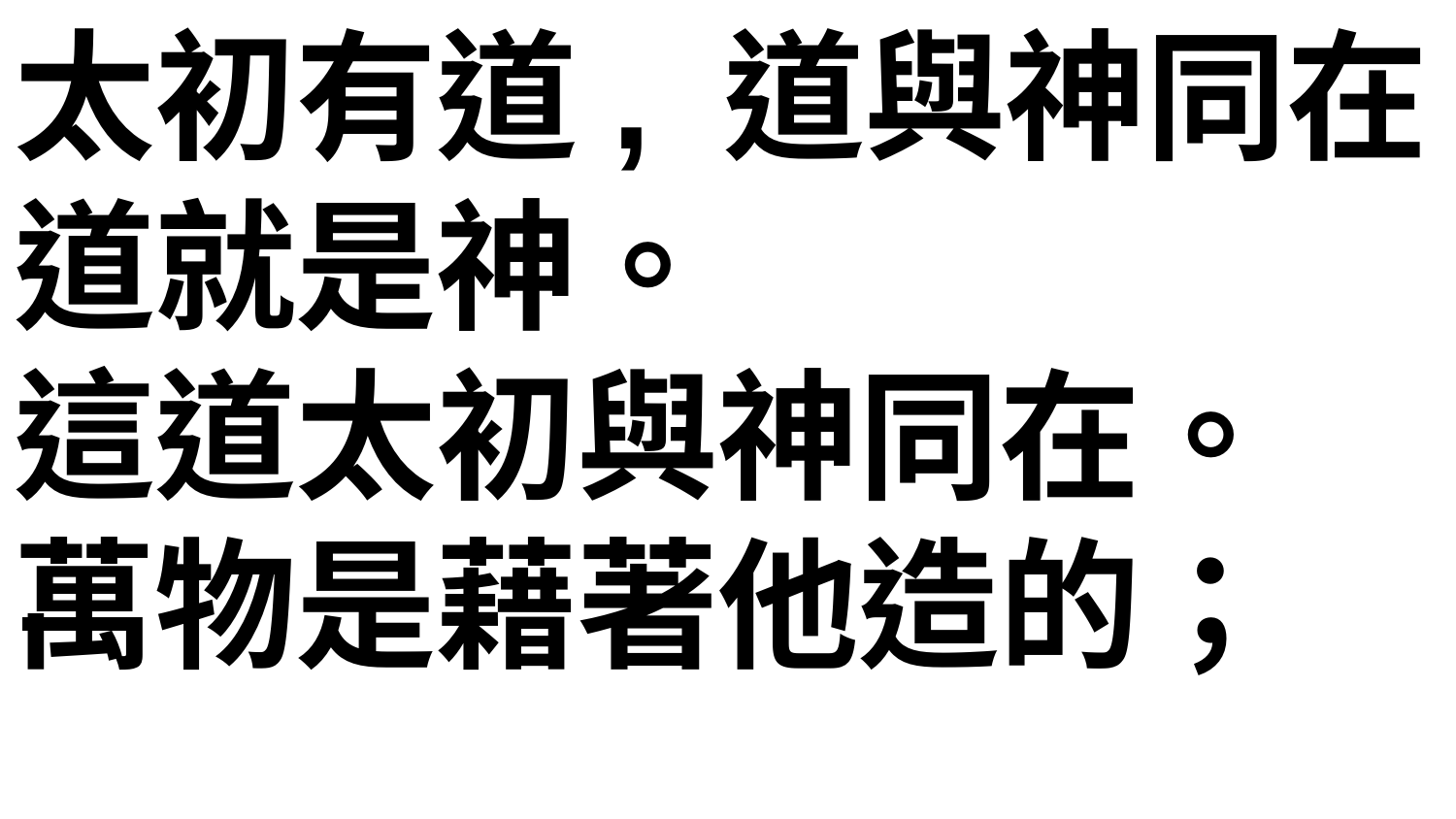

太初有道, 道與神同在,道就是神。
這道太初與神同在。 萬物是藉著他造的；

凡被造的，沒有一樣不是藉著他造的。  生命在他裡頭，這生命就是人的光。 光照在黑暗裡，黑暗卻不接受光。 有一個人，是從神那裡差來的，名叫約翰。這人來，為要作見證，就是為光作見證，叫眾人因他可以信。 他不是那光，乃是要為光作見證。 那光是真光，照亮一切生在世上的人。 他在世界，世界也是藉著他造的，世界卻不認識他。 他到自己的地方來，自己的人倒不接待他。 凡接待他的，就是信他名的人，他就賜他們權柄做神的兒女。 這等人不是從血氣生的，不是從情慾生的，也不是從人意生的，乃是從神生的。 道成了肉身，住在我們中間，充充滿滿地有恩典有真理。我們也見過他的榮光，正是父獨生子的榮光。